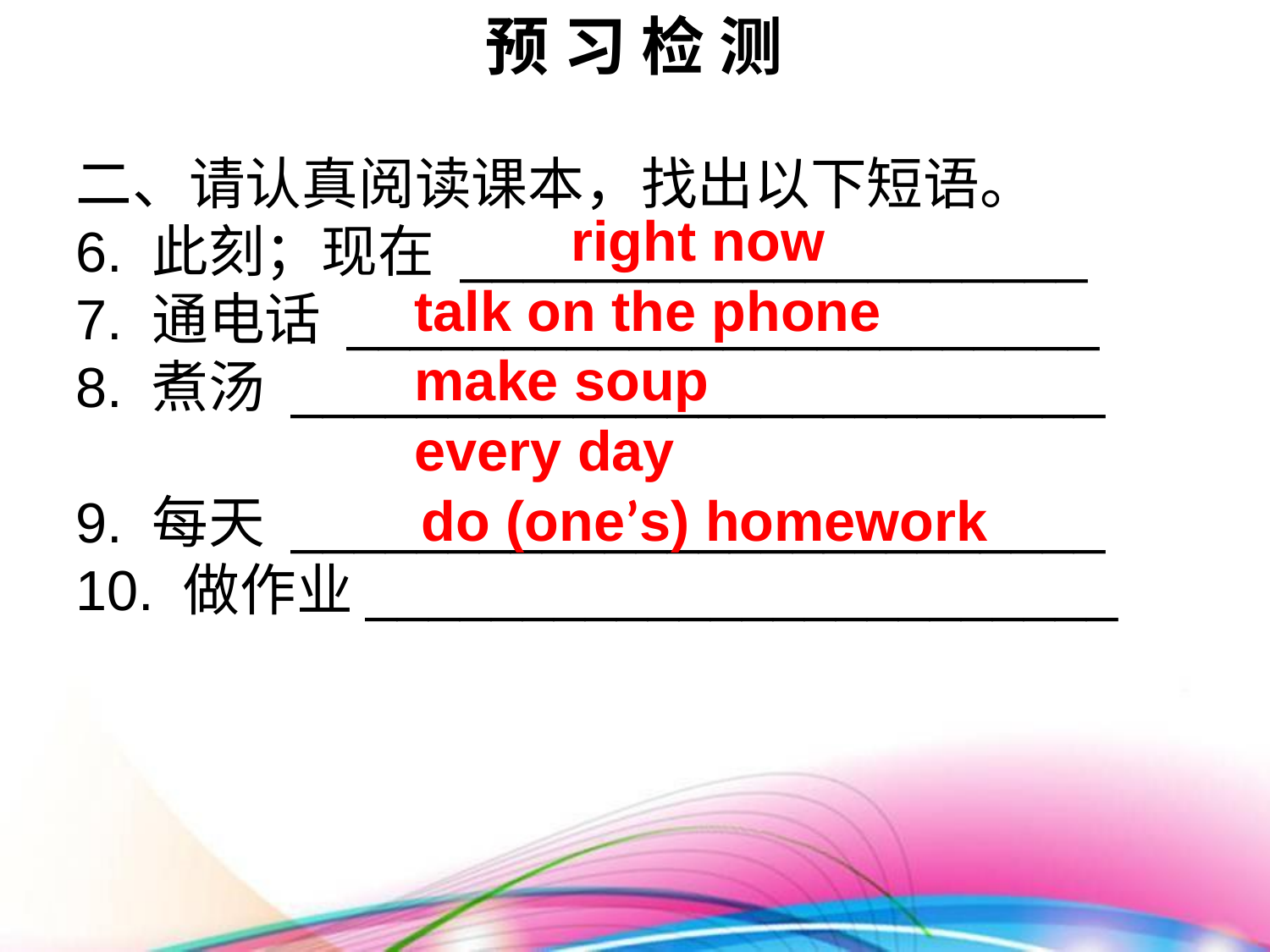

预 习 检 测
二、请认真阅读课本，找出以下短语。
6. 此刻；现在 ____________________
7. 通电话 ________________________
8. 煮汤 __________________________
9. 每天 __________________________
10. 做作业________________________
right now
talk on the phone
make soup
every day
do (one’s) homework